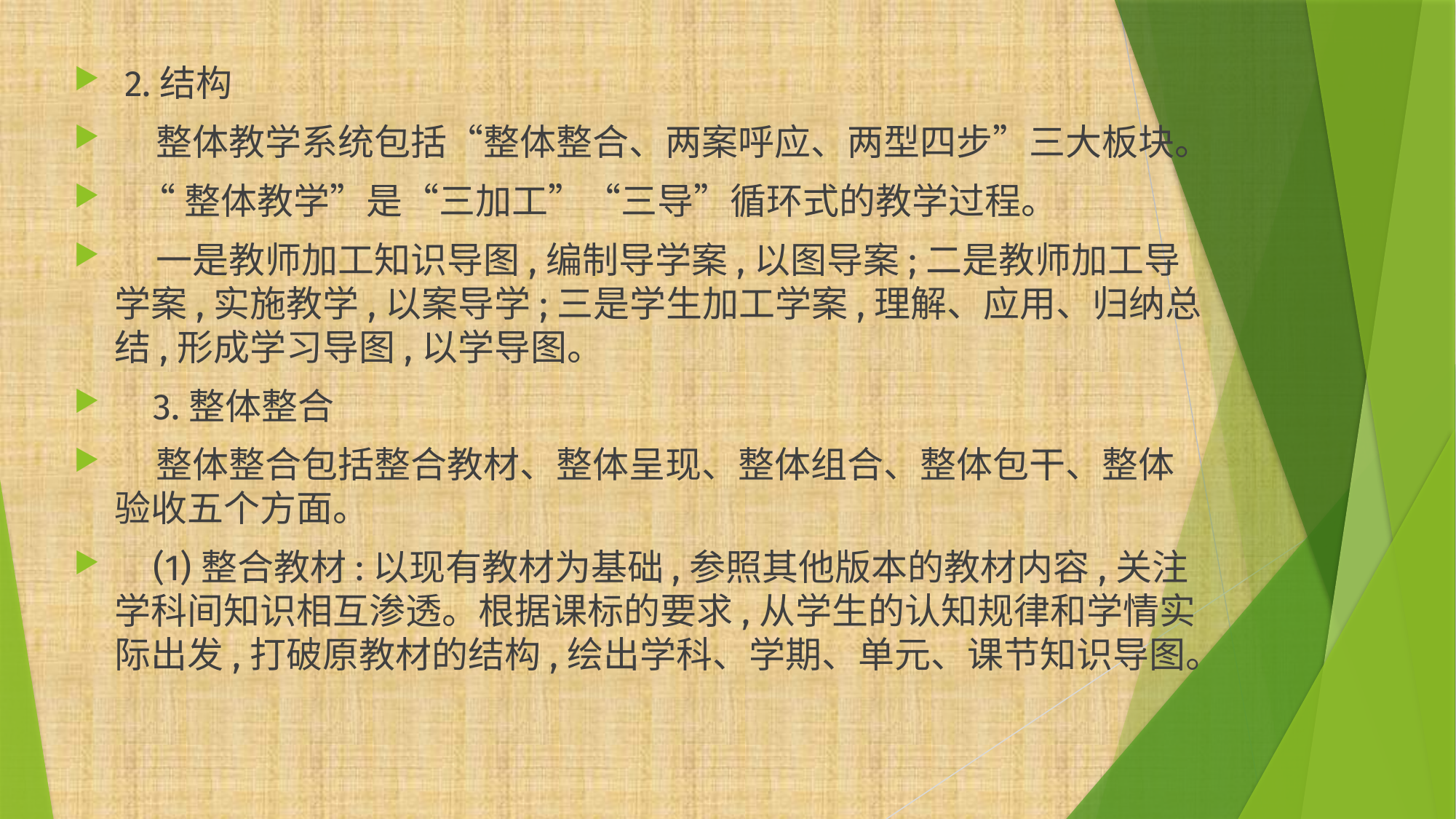

2.结构
    整体教学系统包括“整体整合、两案呼应、两型四步”三大板块。
   “整体教学”是“三加工”“三导”循环式的教学过程。
    一是教师加工知识导图,编制导学案,以图导案;二是教师加工导学案,实施教学,以案导学;三是学生加工学案,理解、应用、归纳总结,形成学习导图,以学导图。
    3.整体整合
    整体整合包括整合教材、整体呈现、整体组合、整体包干、整体验收五个方面。
    (1)整合教材:以现有教材为基础,参照其他版本的教材内容,关注学科间知识相互渗透。根据课标的要求,从学生的认知规律和学情实际出发,打破原教材的结构,绘出学科、学期、单元、课节知识导图。
#